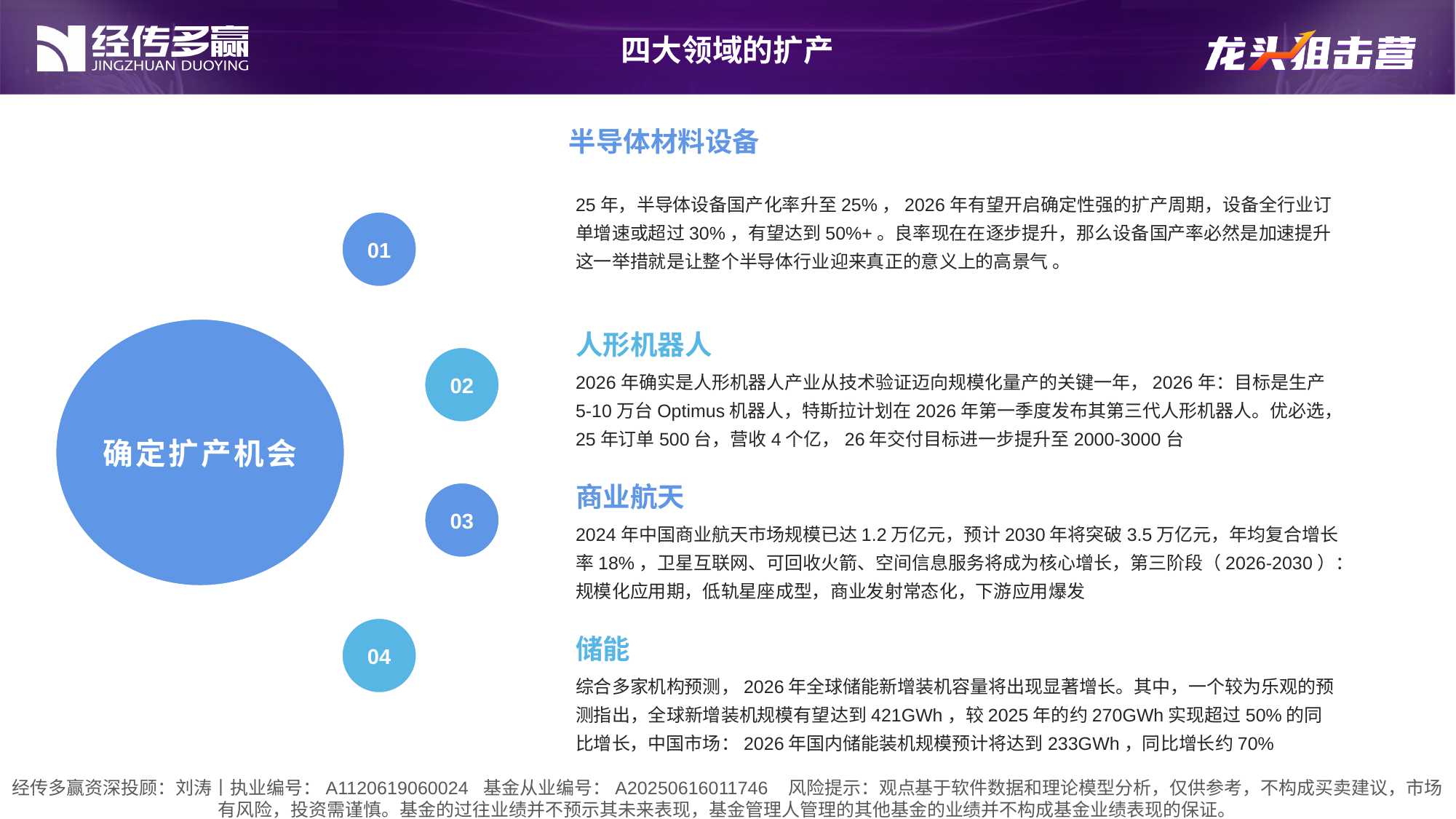

四大领域的扩产
半导体材料设备
25年，半导体设备国产化率升至25%，2026年有望开启确定性强的扩产周期，设备全行业订单增速或超过30%，有望达到50%+。良率现在在逐步提升，那么设备国产率必然是加速提升  这一举措就是让整个半导体行业迎来真正的意义上的高景气 。

01
人形机器人
确定扩产机会
02
2026年确实是人形机器人产业从技术验证迈向规模化量产的关键一年，2026年‌：目标是生产‌5-10万台‌Optimus机器人，特斯拉计划在2026年第一季度发布其第三代人形机器人。优必选，25年订单500台，营收4个亿，26年交付目标进一步提升至2000-3000台
商业航天
03
2024年中国商业航天市场规模已达1.2万亿元，预计2030年将突破3.5万亿元，年均复合增长率18%，卫星互联网、可回收火箭、空间信息服务将成为核心增长，第三阶段（2026-2030）：规模化应用期，低轨星座成型，商业发射常态化，下游应用爆发
04
储能
综合多家机构预测，2026年全球储能新增装机容量将出现显著增长。其中，一个较为乐观的预测指出，全球新增装机规模有望达到‌421GWh‌，较2025年的约270GWh实现超过50%的同比增长，中国市场‌：2026年国内储能装机规模预计将达到‌233GWh‌，同比增长约70%